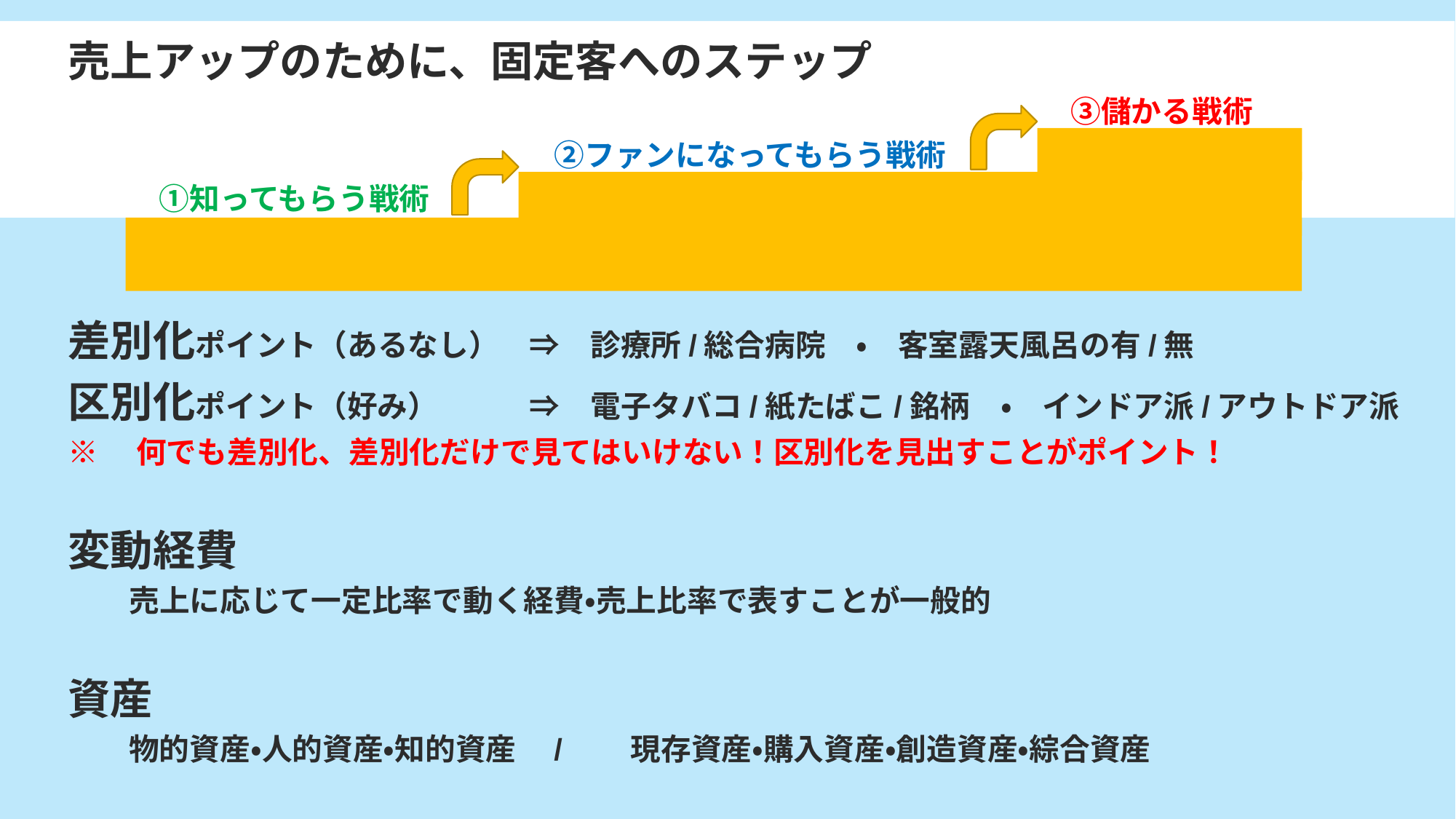

売上アップのために、固定客へのステップ
　　　　　　　　　　　　　　　　　　　　　　　　　　　　　　　　　③儲かる戦術
　　　　　　　　　　　　　　　　②ファンになってもらう戦術
　　　①知ってもらう戦術

差別化ポイント（あるなし）　⇒　診療所/総合病院　・　客室露天風呂の有/無
区別化ポイント（好み）　　　⇒　電子タバコ/紙たばこ/銘柄　・　インドア派/アウトドア派
※　何でも差別化、差別化だけで見てはいけない！区別化を見出すことがポイント！
変動経費
　　売上に応じて一定比率で動く経費・売上比率で表すことが一般的

資産
　　物的資産・人的資産・知的資産　/　　現存資産・購入資産・創造資産・綜合資産